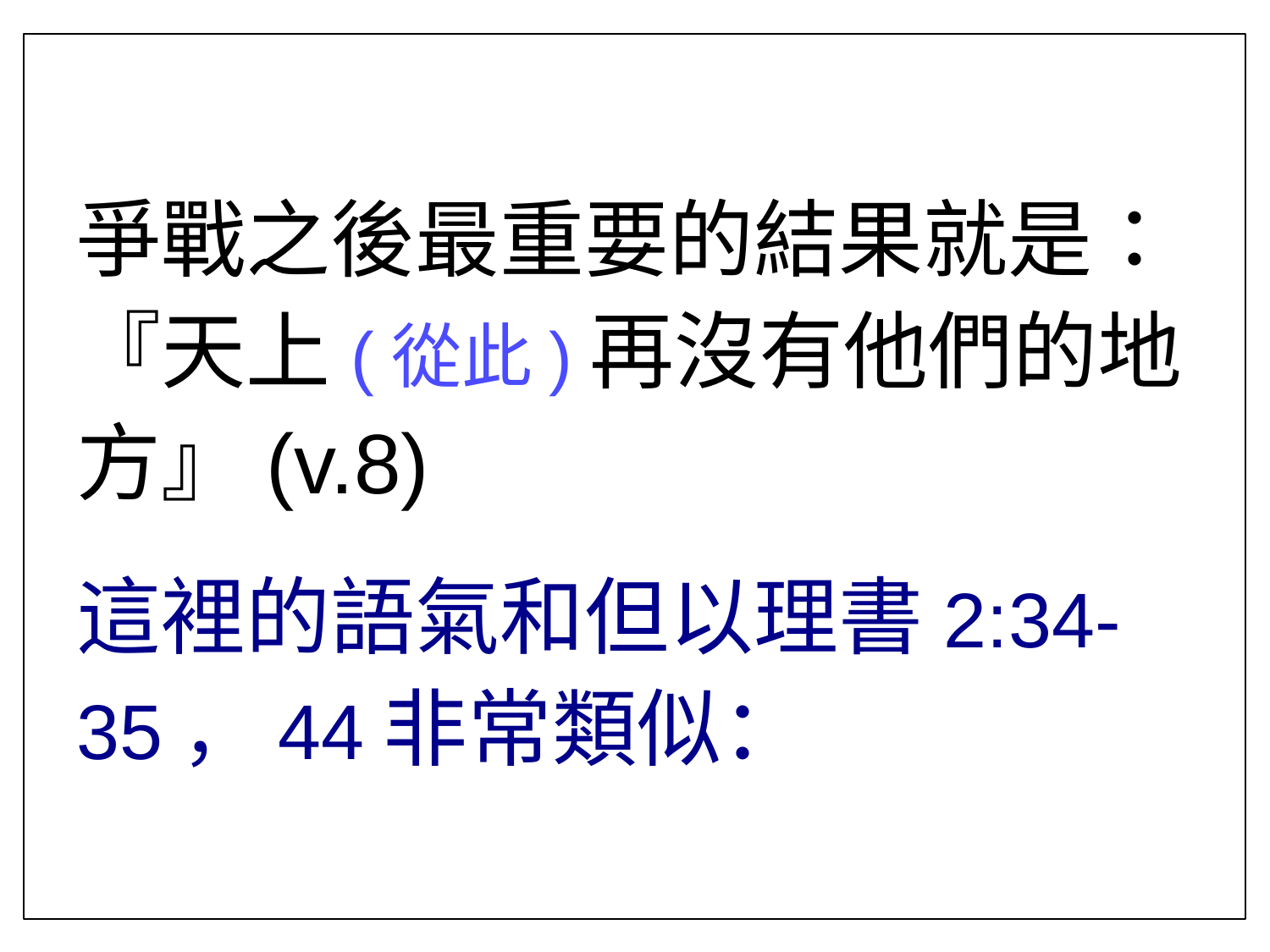

爭戰之後最重要的結果就是：『天上(從此)再沒有他們的地方』(v.8)
這裡的語氣和但以理書2:34-35，44非常類似：